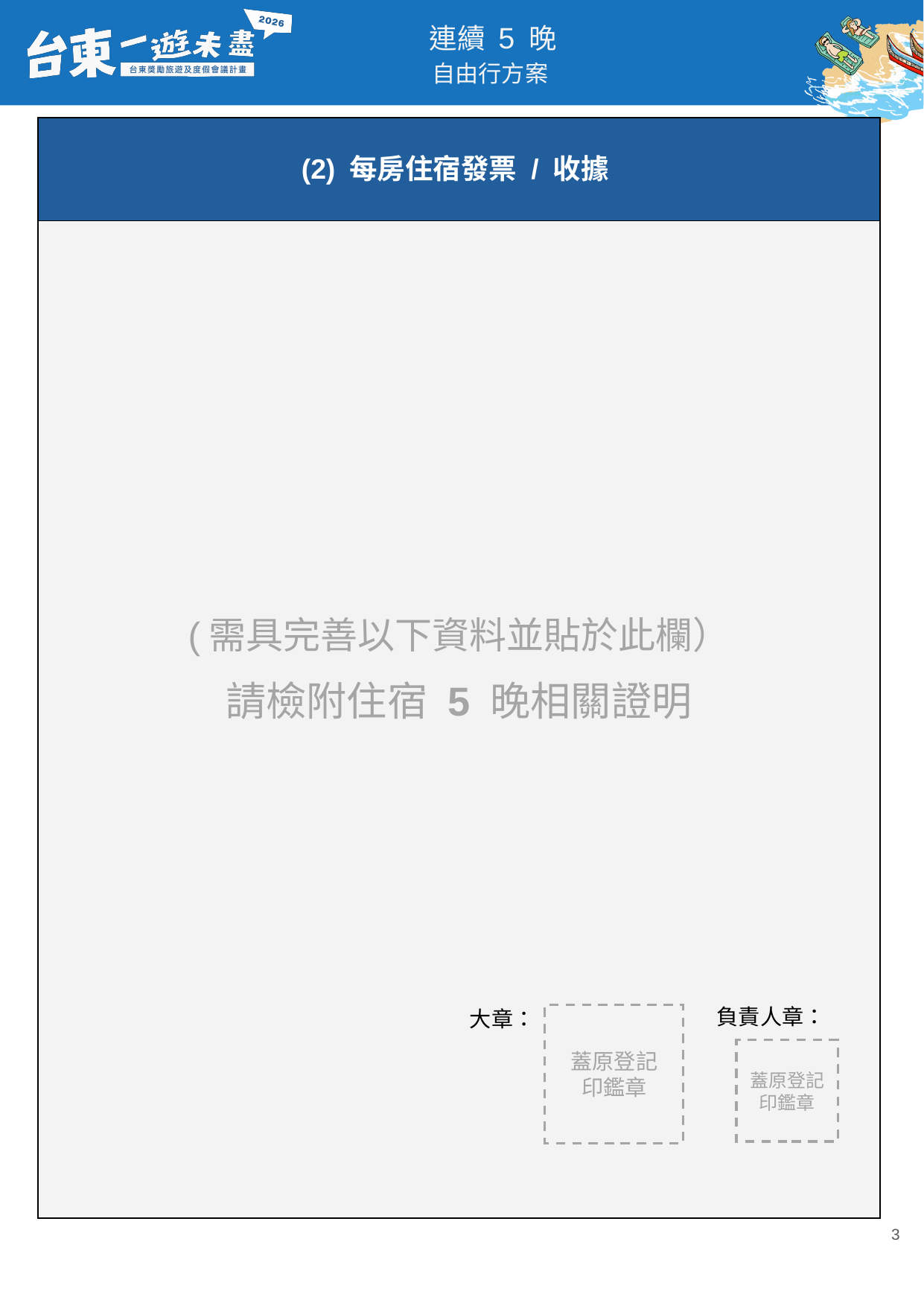

| (2) 每房住宿發票 / 收據 |
| --- |
| (需具完善以下資料並貼於此欄） 請檢附住宿 5 晚相關證明 |
負責人章：
大章：
蓋原登記
印鑑章
蓋原登記
印鑑章
3